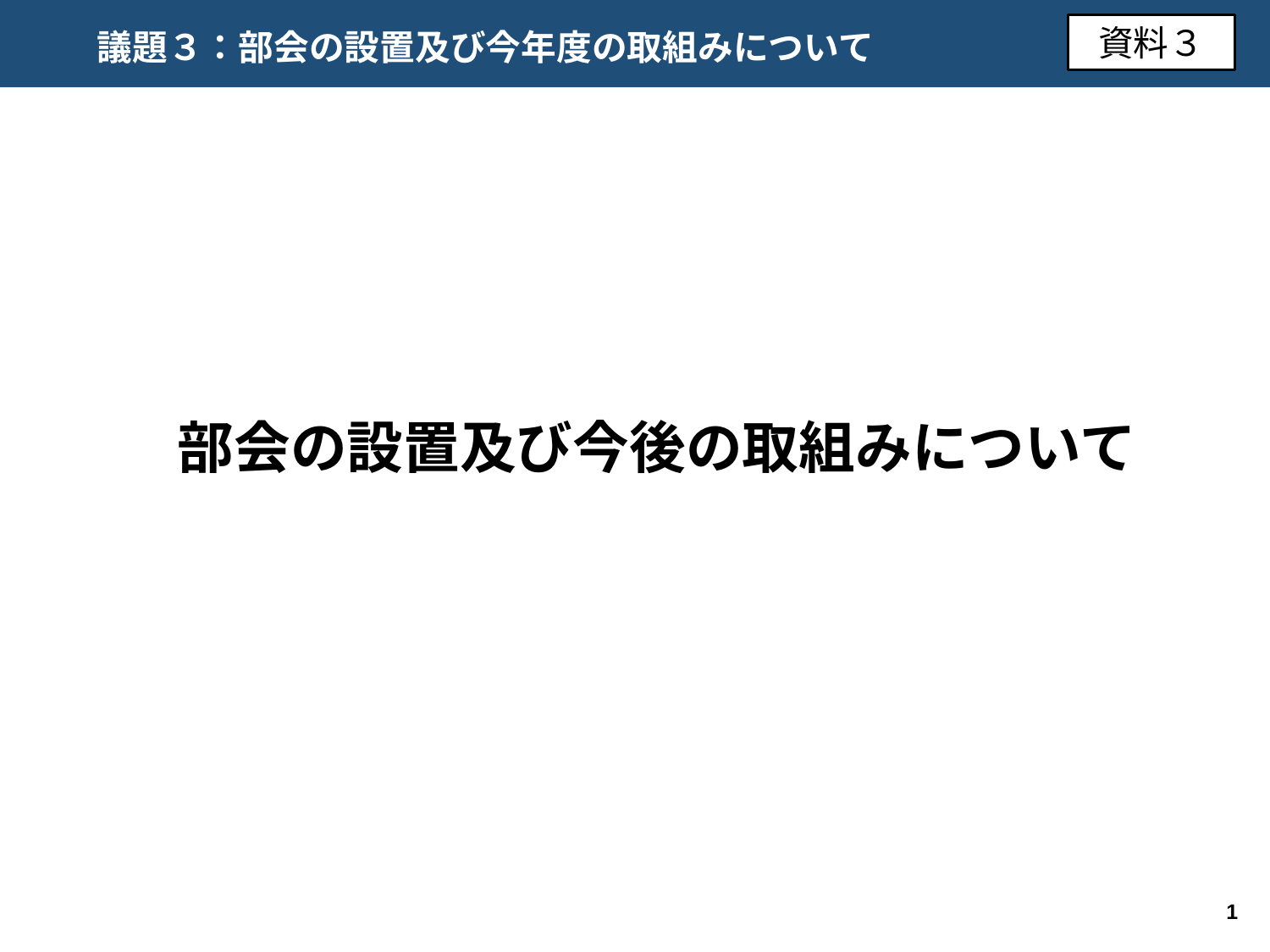

議題３：部会の設置及び今年度の取組みについて
資料３
部会の設置及び今後の取組みについて
1